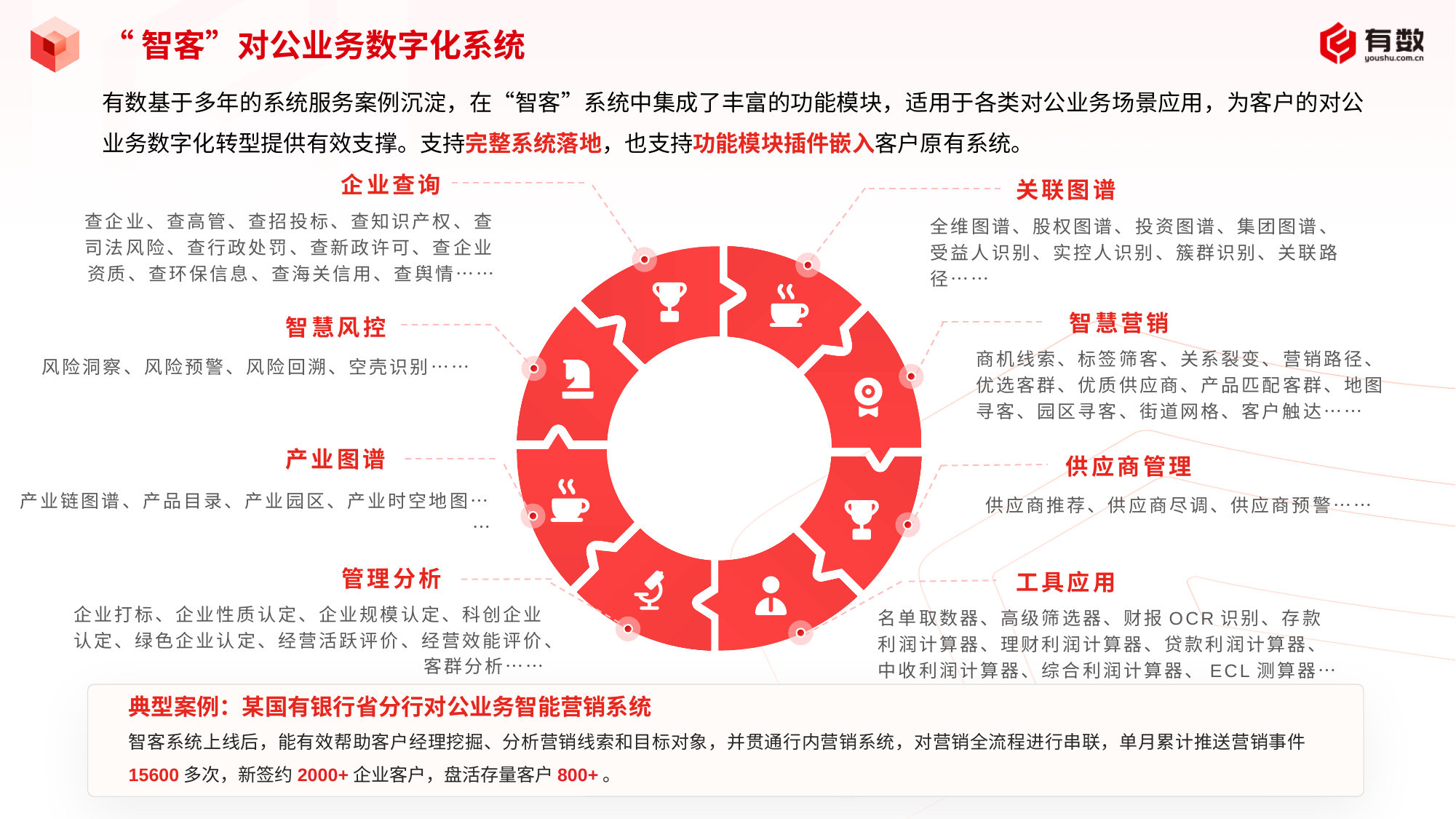

# “智客”对公业务数字化系统
有数基于多年的系统服务案例沉淀，在“智客”系统中集成了丰富的功能模块，适用于各类对公业务场景应用，为客户的对公业务数字化转型提供有效支撑。支持完整系统落地，也支持功能模块插件嵌入客户原有系统。
企业查询
关联图谱
查企业、查高管、查招投标、查知识产权、查司法风险、查行政处罚、查新政许可、查企业资质、查环保信息、查海关信用、查舆情……
全维图谱、股权图谱、投资图谱、集团图谱、受益人识别、实控人识别、簇群识别、关联路径……

智慧营销
智慧风控

商机线索、标签筛客、关系裂变、营销路径、优选客群、优质供应商、产品匹配客群、地图寻客、园区寻客、街道网格、客户触达……
风险洞察、风险预警、风险回溯、空壳识别……

Your title
is here
产业图谱

供应商管理

产业链图谱、产品目录、产业园区、产业时空地图……
供应商推荐、供应商尽调、供应商预警……

管理分析
工具应用

企业打标、企业性质认定、企业规模认定、科创企业认定、绿色企业认定、经营活跃评价、经营效能评价、客群分析……
名单取数器、高级筛选器、财报OCR识别、存款利润计算器、理财利润计算器、贷款利润计算器、中收利润计算器、综合利润计算器、ECL测算器……

典型案例：某国有银行省分行对公业务智能营销系统
智客系统上线后，能有效帮助客户经理挖掘、分析营销线索和目标对象，并贯通行内营销系统，对营销全流程进行串联，单月累计推送营销事件15600多次，新签约2000+企业客户，盘活存量客户800+。

12